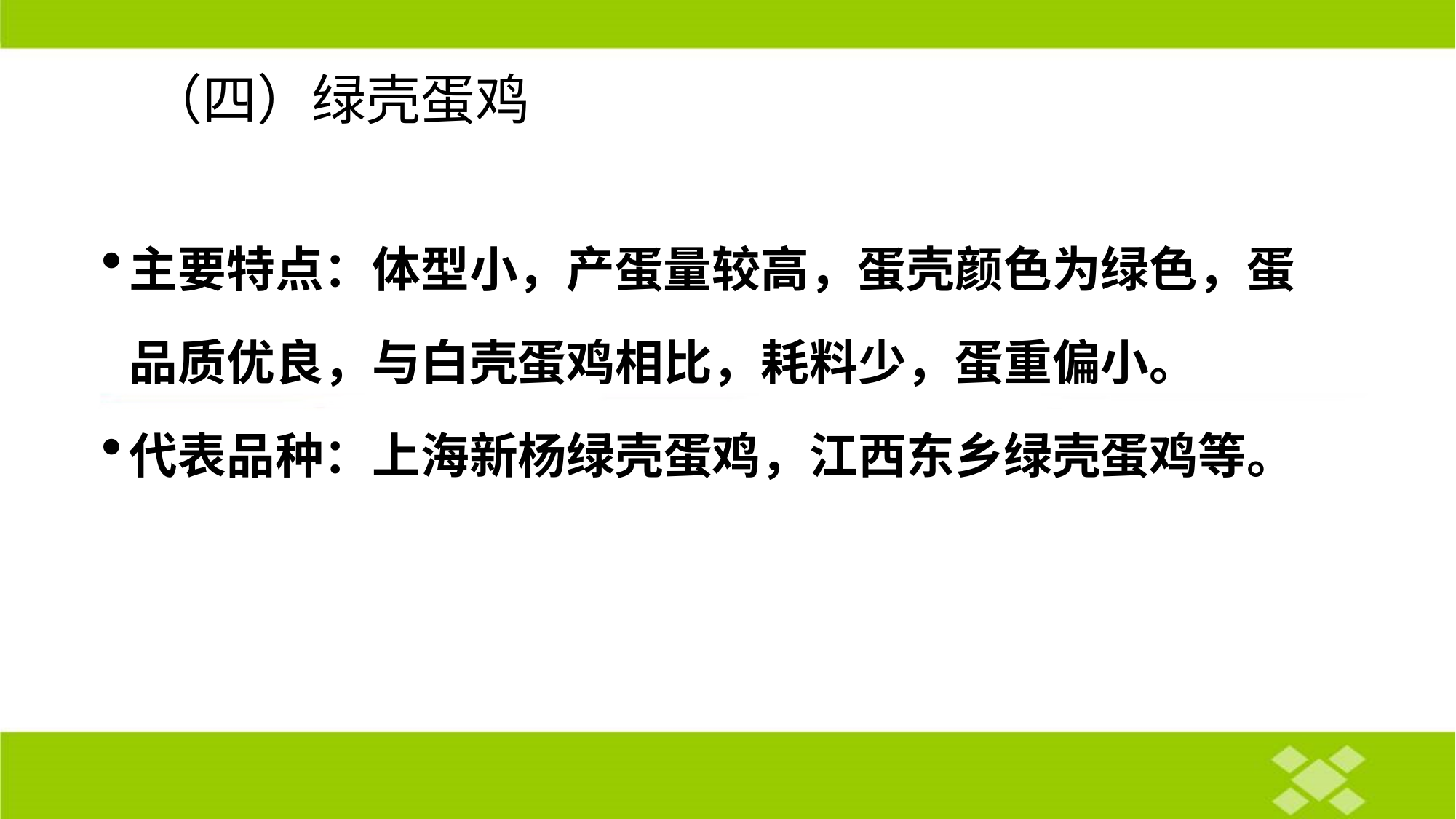

# （四）绿壳蛋鸡
主要特点：体型小，产蛋量较高，蛋壳颜色为绿色，蛋品质优良，与白壳蛋鸡相比，耗料少，蛋重偏小。
代表品种：上海新杨绿壳蛋鸡，江西东乡绿壳蛋鸡等。